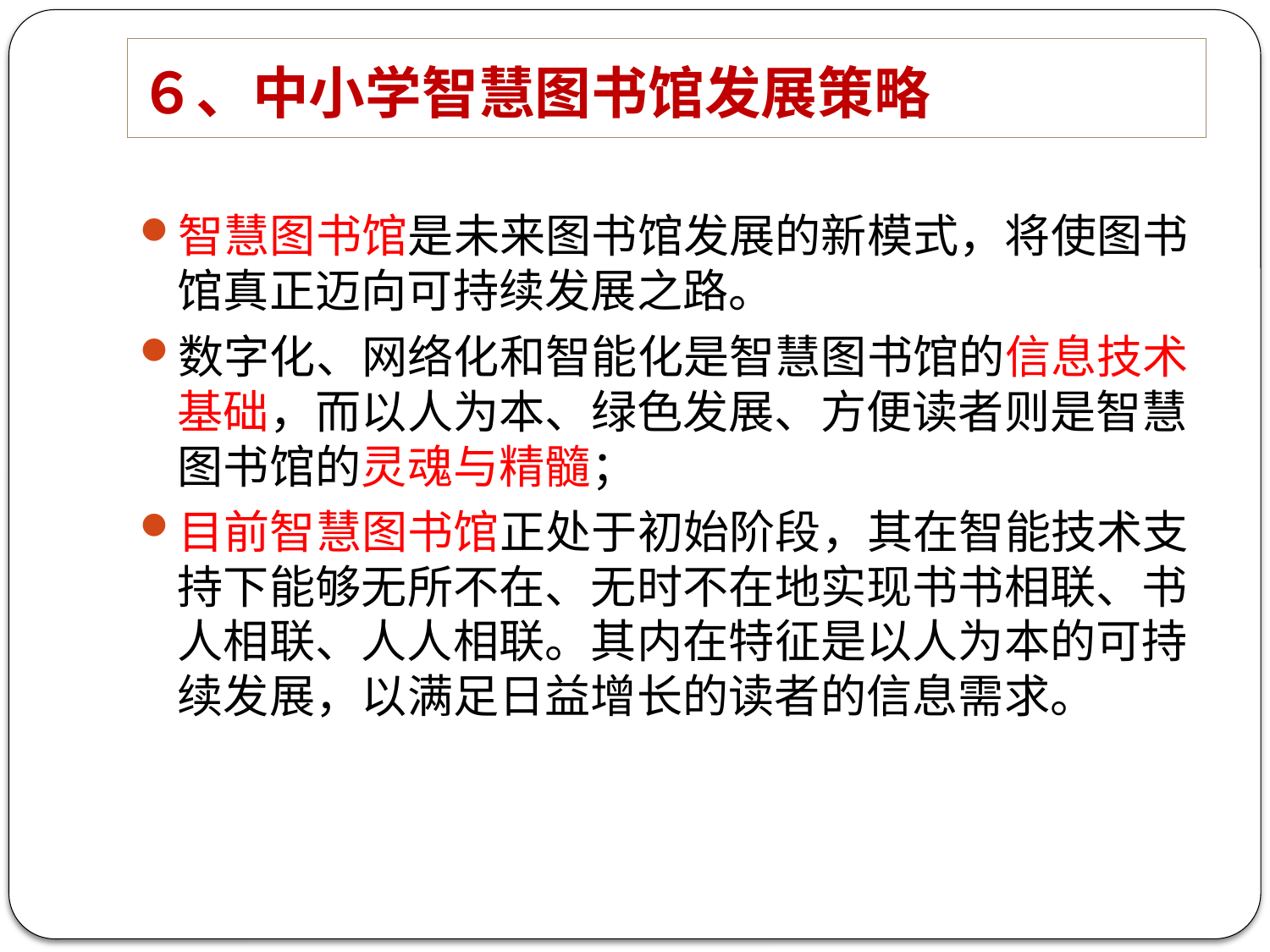

# ６、中小学智慧图书馆发展策略
智慧图书馆是未来图书馆发展的新模式，将使图书馆真正迈向可持续发展之路。
数字化、网络化和智能化是智慧图书馆的信息技术基础，而以人为本、绿色发展、方便读者则是智慧图书馆的灵魂与精髓；
目前智慧图书馆正处于初始阶段，其在智能技术支持下能够无所不在、无时不在地实现书书相联、书人相联、人人相联。其内在特征是以人为本的可持续发展，以满足日益增长的读者的信息需求。